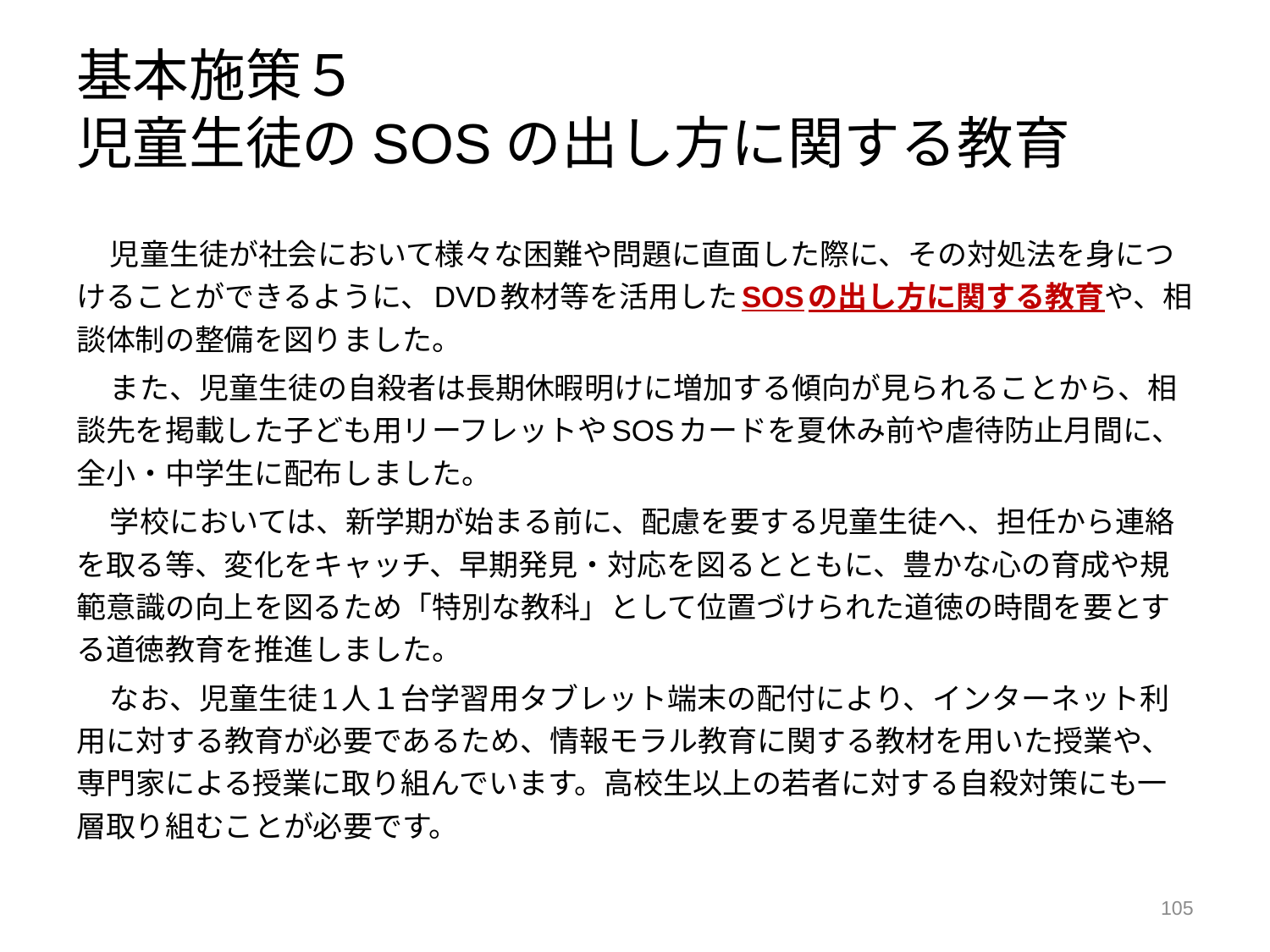

# 基本施策５ 児童生徒のSOSの出し方に関する教育
児童生徒が社会において様々な困難や問題に直面した際に、その対処法を身につけることができるように、DVD教材等を活用したSOSの出し方に関する教育や、相談体制の整備を図りました。
また、児童生徒の自殺者は長期休暇明けに増加する傾向が見られることから、相談先を掲載した子ども用リーフレットやSOSカードを夏休み前や虐待防止月間に、全小・中学生に配布しました。
学校においては、新学期が始まる前に、配慮を要する児童生徒へ、担任から連絡を取る等、変化をキャッチ、早期発見・対応を図るとともに、豊かな心の育成や規範意識の向上を図るため「特別な教科」として位置づけられた道徳の時間を要とする道徳教育を推進しました。
なお、児童生徒1人１台学習用タブレット端末の配付により、インターネット利用に対する教育が必要であるため、情報モラル教育に関する教材を用いた授業や、専門家による授業に取り組んでいます。高校生以上の若者に対する自殺対策にも一層取り組むことが必要です。
105